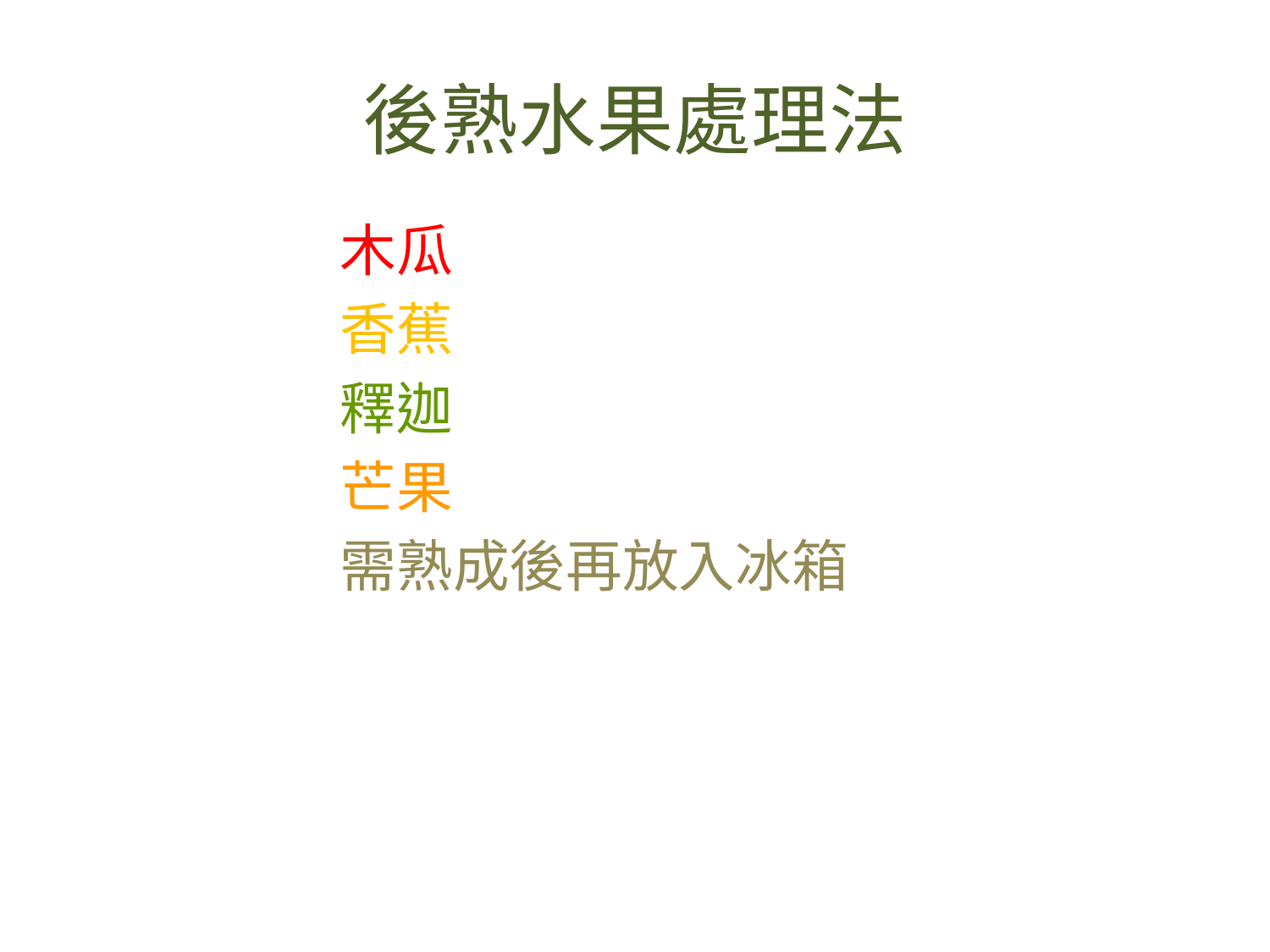

# 後熟水果處理法
木瓜
香蕉
釋迦
芒果
需熟成後再放入冰箱